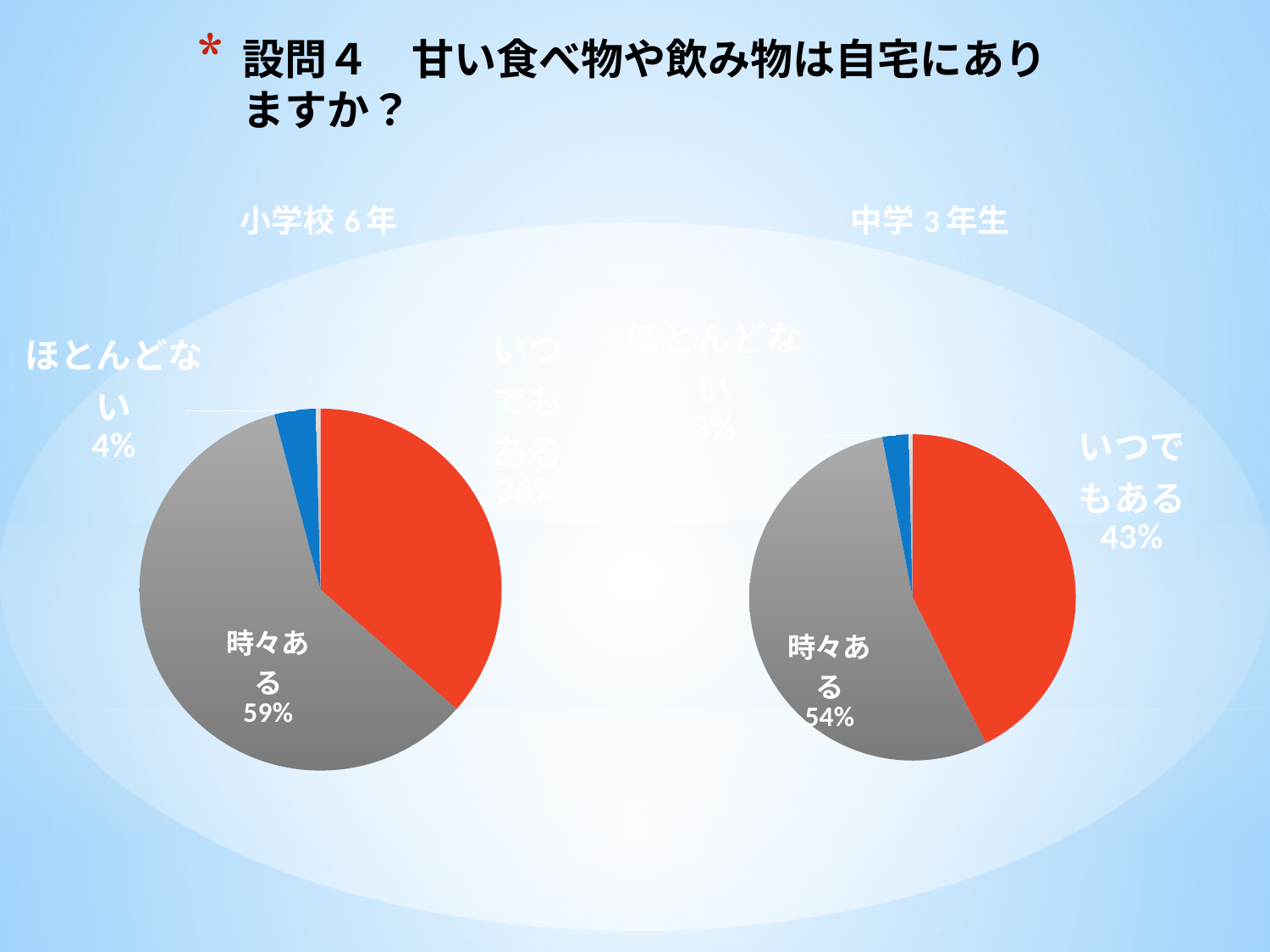

# 設問４　甘い食べ物や飲み物は自宅にありますか？

### Chart: 小学校6年

| Category | 小学校6年 人 | 小学校6年 ％ |
|---|---|---|
| いつでもある | 89.0 | 0.36475409836065575 |
| 時々ある | 145.0 | 0.5942622950819673 |
| ほとんどない | 9.0 | 0.036885245901639344 |
| 未記入 | 1.0 | 0.004098360655737705 |

### Chart: 中学3年生

| Category | 中学3年 人 | 中学3年 ％ |
|---|---|---|
| いつでもある | 115.0 | 0.42592592592592593 |
| 時々ある | 147.0 | 0.5444444444444444 |
| ほとんどない | 7.0 | 0.025925925925925925 |
| 未記入 | 1.0 | 0.003703703703703704 |